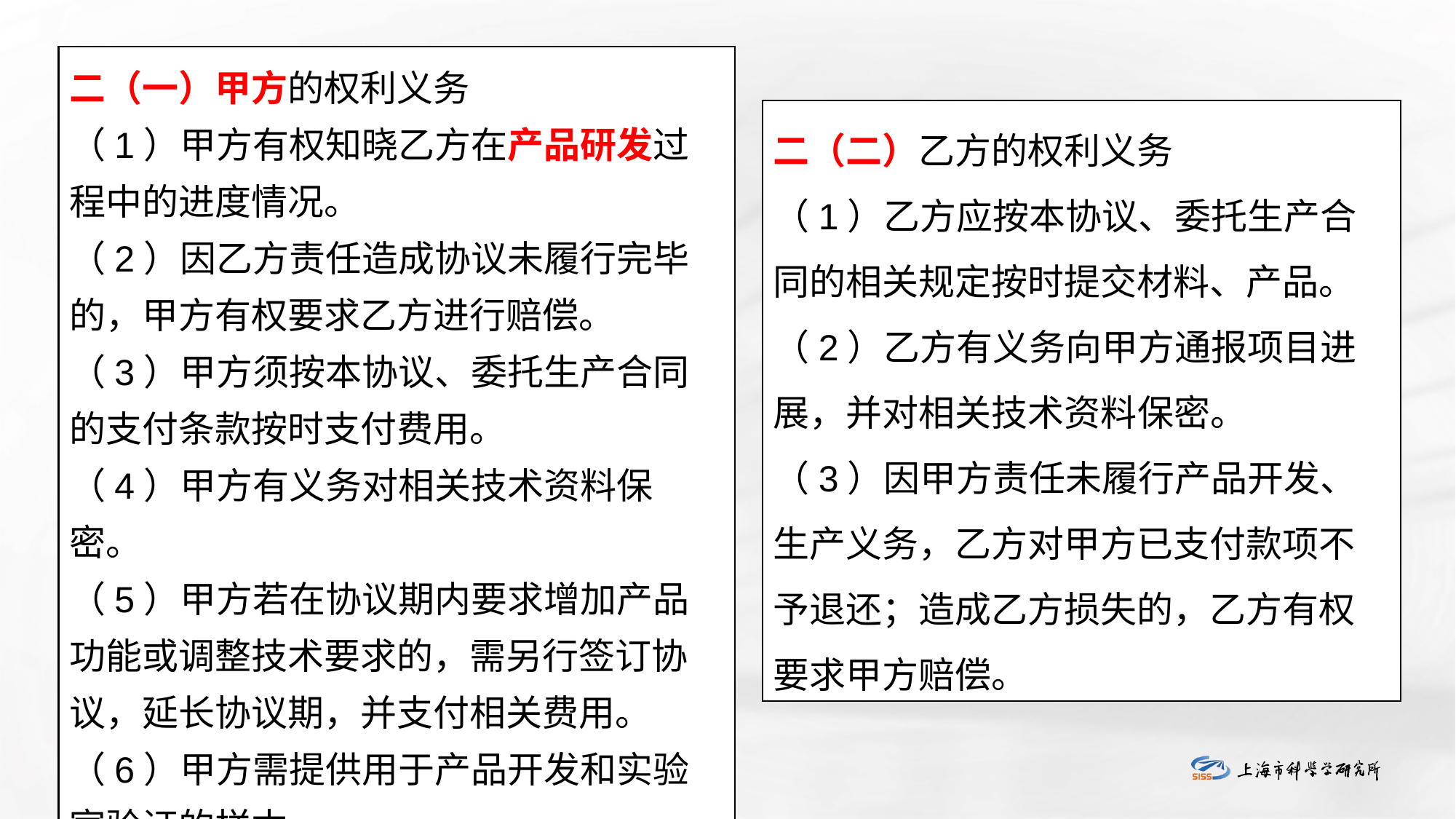

二（一）甲方的权利义务
（1）甲方有权知晓乙方在产品研发过程中的进度情况。
（2）因乙方责任造成协议未履行完毕的，甲方有权要求乙方进行赔偿。
（3）甲方须按本协议、委托生产合同的支付条款按时支付费用。
（4）甲方有义务对相关技术资料保密。
（5）甲方若在协议期内要求增加产品功能或调整技术要求的，需另行签订协议，延长协议期，并支付相关费用。
（6）甲方需提供用于产品开发和实验室验证的样本。
二（二）乙方的权利义务
（1）乙方应按本协议、委托生产合同的相关规定按时提交材料、产品。
（2）乙方有义务向甲方通报项目进展，并对相关技术资料保密。
（3）因甲方责任未履行产品开发、生产义务，乙方对甲方已支付款项不予退还；造成乙方损失的，乙方有权要求甲方赔偿。